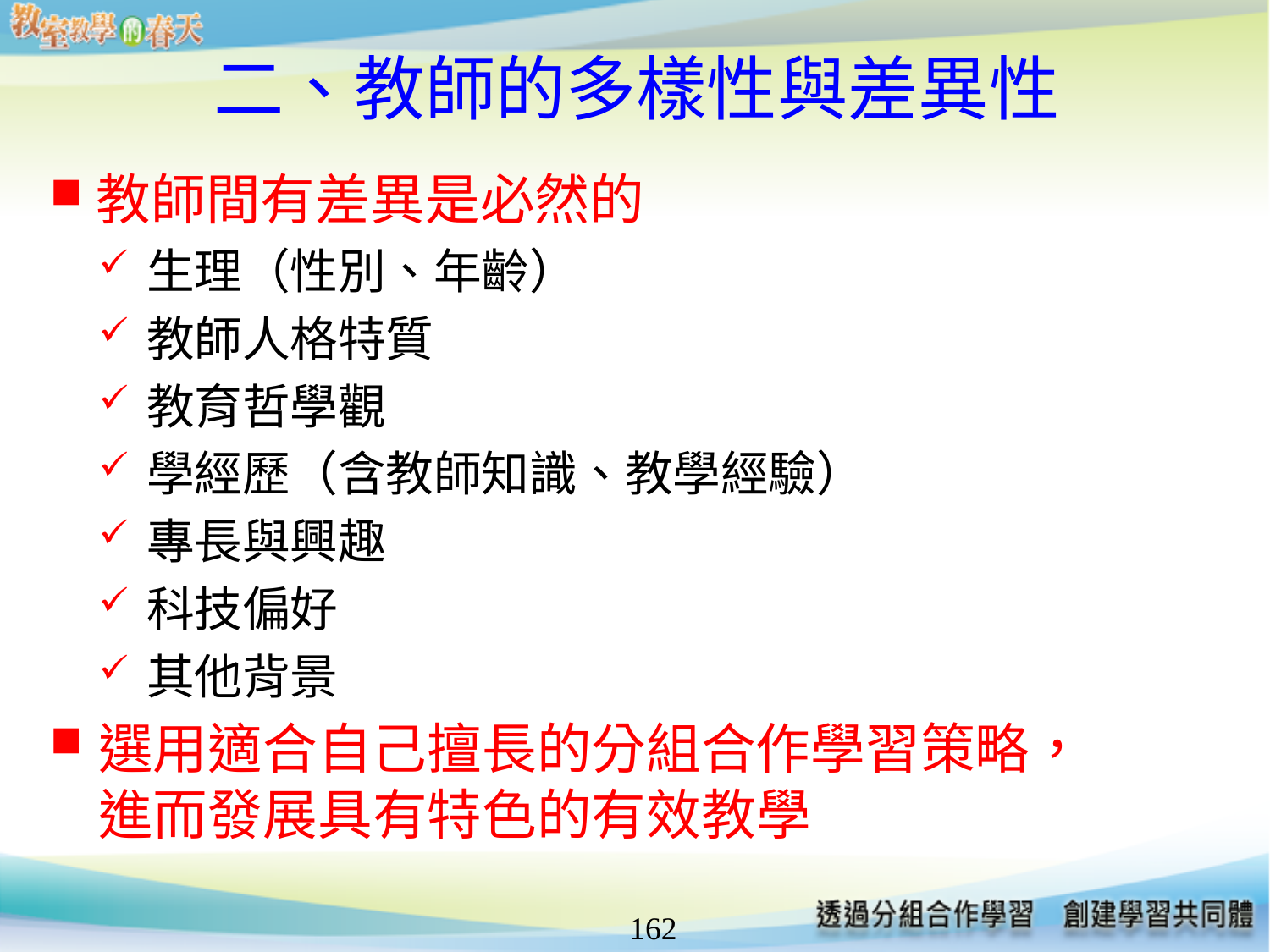

# 二、教師的多樣性與差異性
教師間有差異是必然的
生理（性別、年齡）
教師人格特質
教育哲學觀
學經歷（含教師知識、教學經驗）
專長與興趣
科技偏好
其他背景
選用適合自己擅長的分組合作學習策略，
進而發展具有特色的有效教學

162